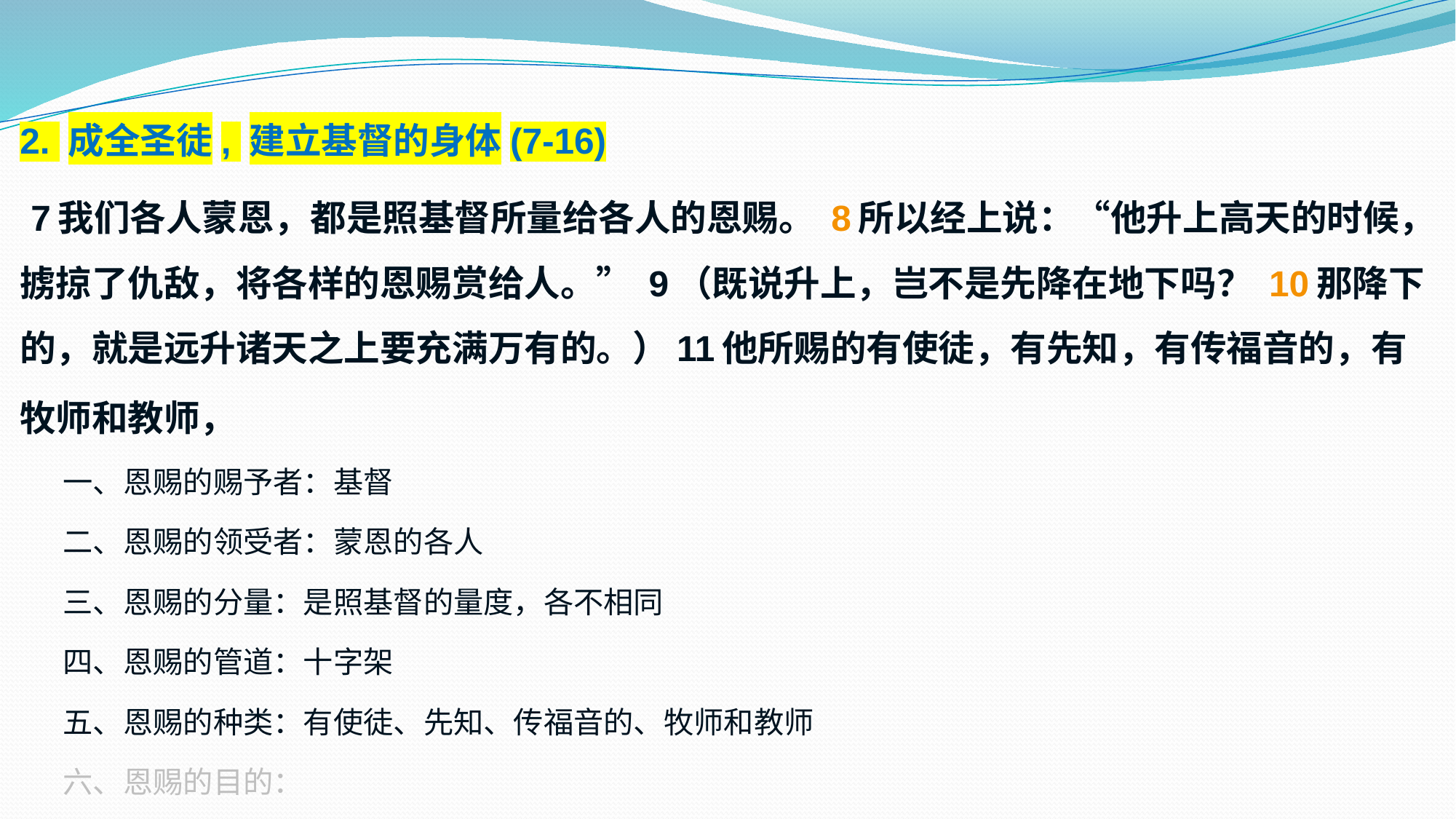

2. 成全圣徒, 建立基督的身体(7-16)
 7 我们各人蒙恩，都是照基督所量给各人的恩赐。 8 所以经上说：“他升上高天的时候，掳掠了仇敌，将各样的恩赐赏给人。” 9 （既说升上，岂不是先降在地下吗？ 10 那降下的，就是远升诸天之上要充满万有的。）11 他所赐的有使徒，有先知，有传福音的，有牧师和教师，
一、恩赐的赐予者：基督
二、恩赐的领受者：蒙恩的各人
三、恩赐的分量：是照基督的量度，各不相同
四、恩赐的管道：十字架
五、恩赐的种类：有使徒、先知、传福音的、牧师和教师
六、恩赐的目的：